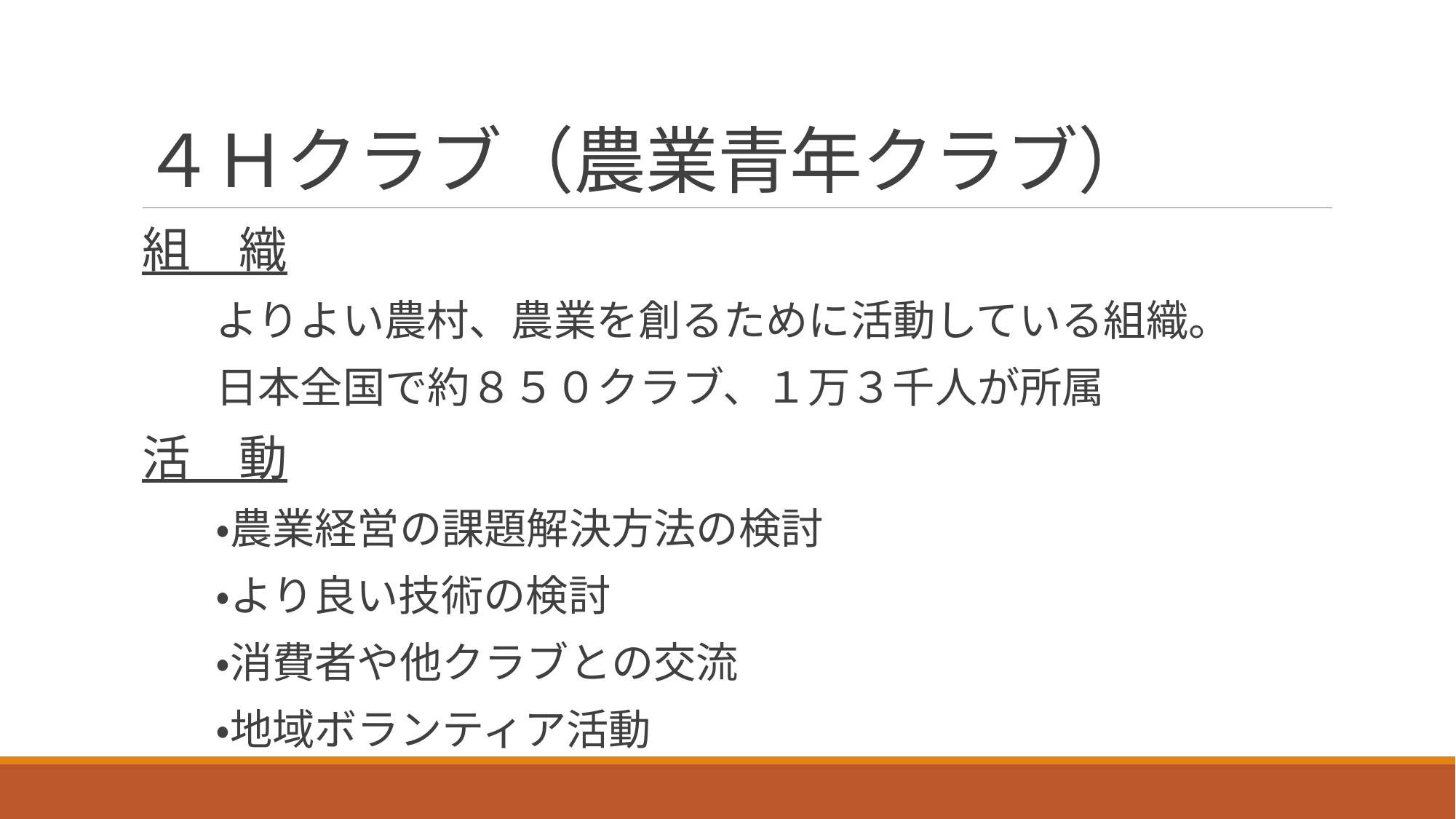

# ４Ｈクラブ（農業青年クラブ）
組　織
　　よりよい農村、農業を創るために活動している組織。
　　日本全国で約８５０クラブ、１万３千人が所属
活　動
　　・農業経営の課題解決方法の検討
　　・より良い技術の検討
　　・消費者や他クラブとの交流
　　・地域ボランティア活動